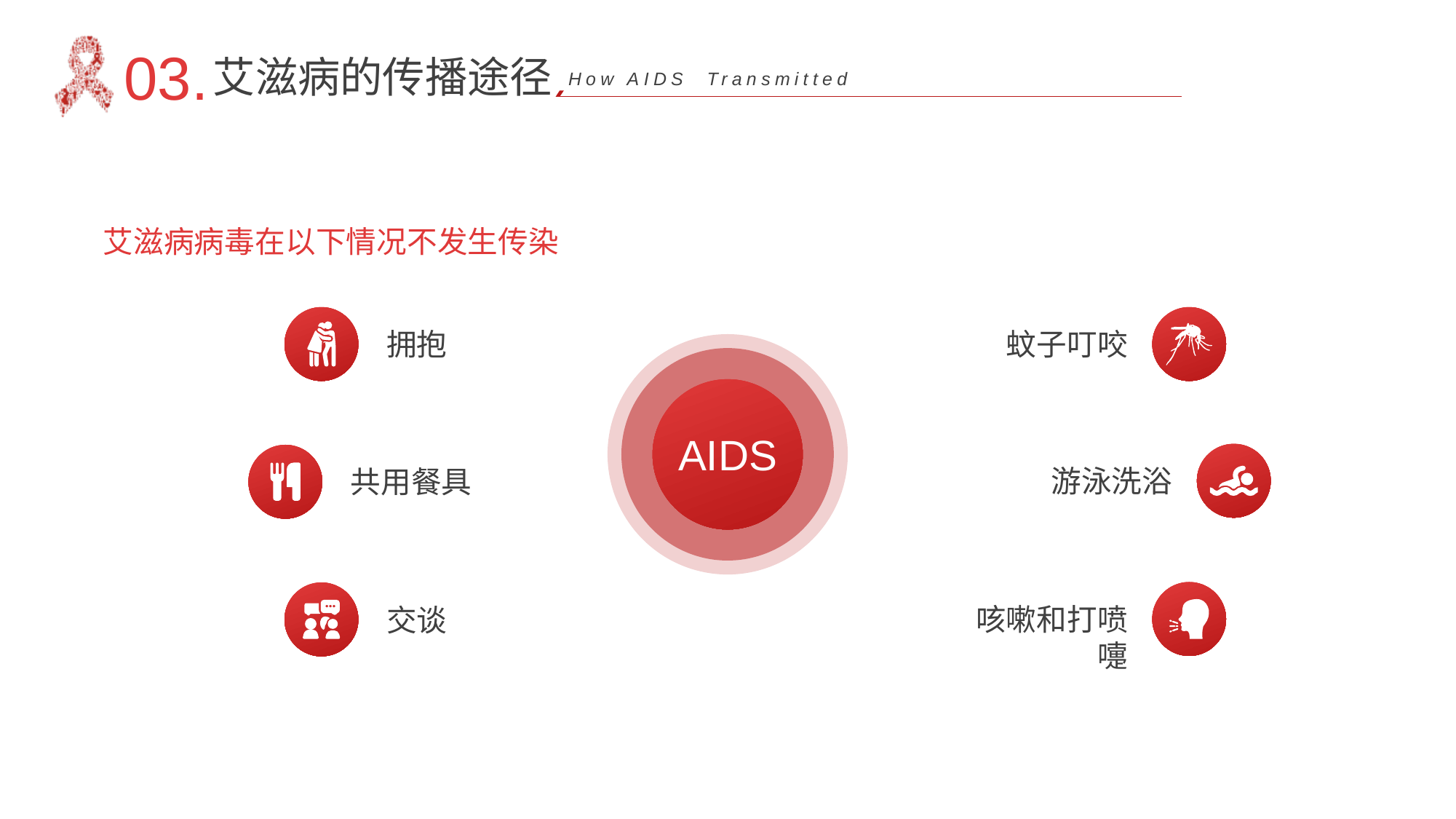

03.
艾滋病的传播途径
How AIDS  Transmitted

艾滋病病毒在以下情况不发生传染

拥抱

蚊子叮咬

AIDS

游泳洗浴

共用餐具

咳嗽和打喷嚏

交谈